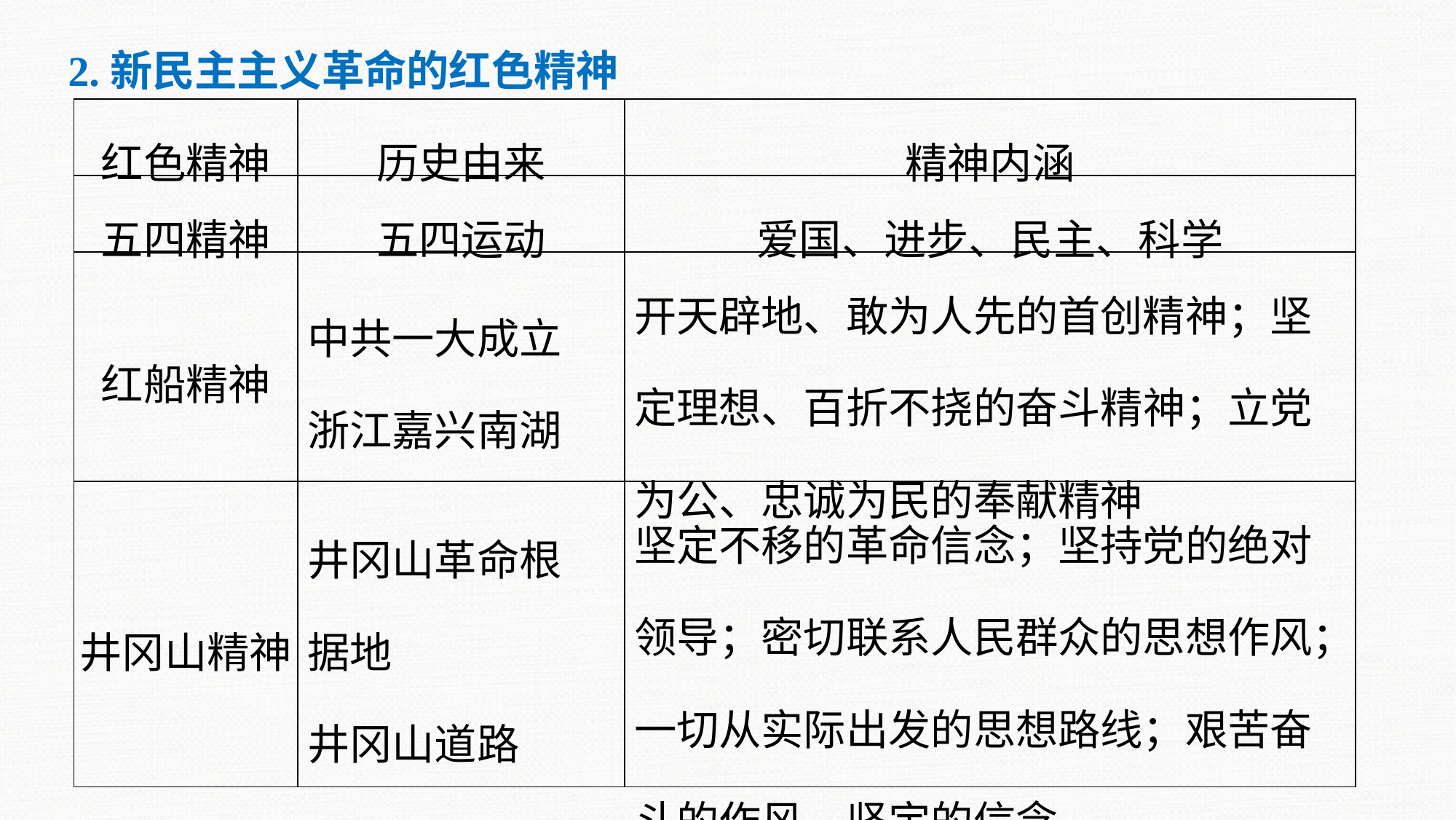

2.新民主主义革命的红色精神
| 红色精神 | 历史由来 | 精神内涵 |
| --- | --- | --- |
| 五四精神 | 五四运动 | 爱国、进步、民主、科学 |
| 红船精神 | 中共一大成立 浙江嘉兴南湖 | 开天辟地、敢为人先的首创精神；坚定理想、百折不挠的奋斗精神；立党为公、忠诚为民的奉献精神 |
| 井冈山精神 | 井冈山革命根 据地 井冈山道路 | 坚定不移的革命信念；坚持党的绝对领导；密切联系人民群众的思想作风；一切从实际出发的思想路线；艰苦奋斗的作风，坚定的信念 |